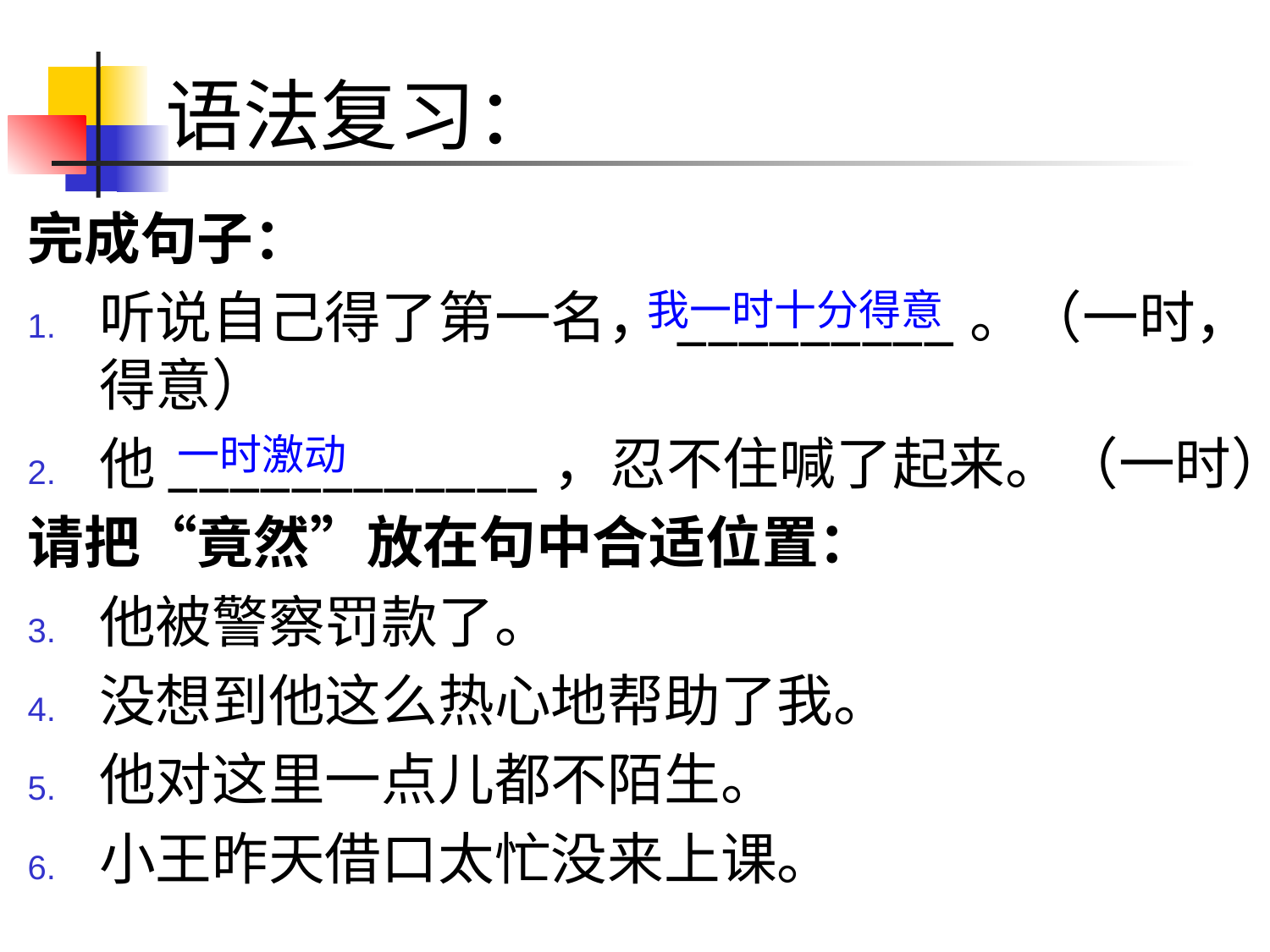

# 语法复习：
完成句子：
听说自己得了第一名，_________。（一时，得意）
他____________，忍不住喊了起来。（一时）
请把“竟然”放在句中合适位置：
他被警察罚款了。
没想到他这么热心地帮助了我。
他对这里一点儿都不陌生。
小王昨天借口太忙没来上课。

我一时十分得意
一时激动